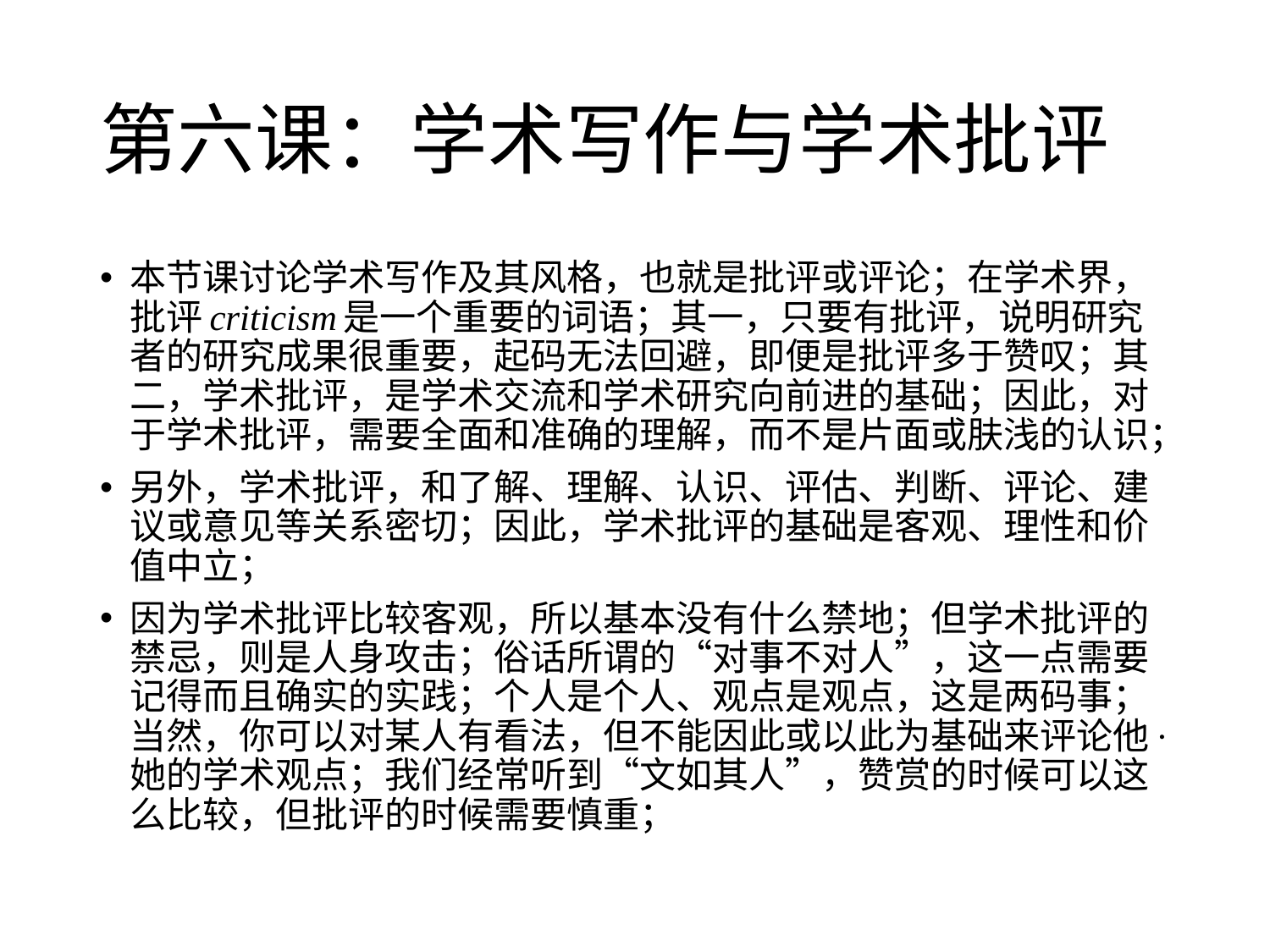

# 第六课：学术写作与学术批评
本节课讨论学术写作及其风格，也就是批评或评论；在学术界，批评criticism是一个重要的词语；其一，只要有批评，说明研究者的研究成果很重要，起码无法回避，即便是批评多于赞叹；其二，学术批评，是学术交流和学术研究向前进的基础；因此，对于学术批评，需要全面和准确的理解，而不是片面或肤浅的认识；
另外，学术批评，和了解、理解、认识、评估、判断、评论、建议或意见等关系密切；因此，学术批评的基础是客观、理性和价值中立；
因为学术批评比较客观，所以基本没有什么禁地；但学术批评的禁忌，则是人身攻击；俗话所谓的“对事不对人”，这一点需要记得而且确实的实践；个人是个人、观点是观点，这是两码事；当然，你可以对某人有看法，但不能因此或以此为基础来评论他·她的学术观点；我们经常听到“文如其人”，赞赏的时候可以这么比较，但批评的时候需要慎重；